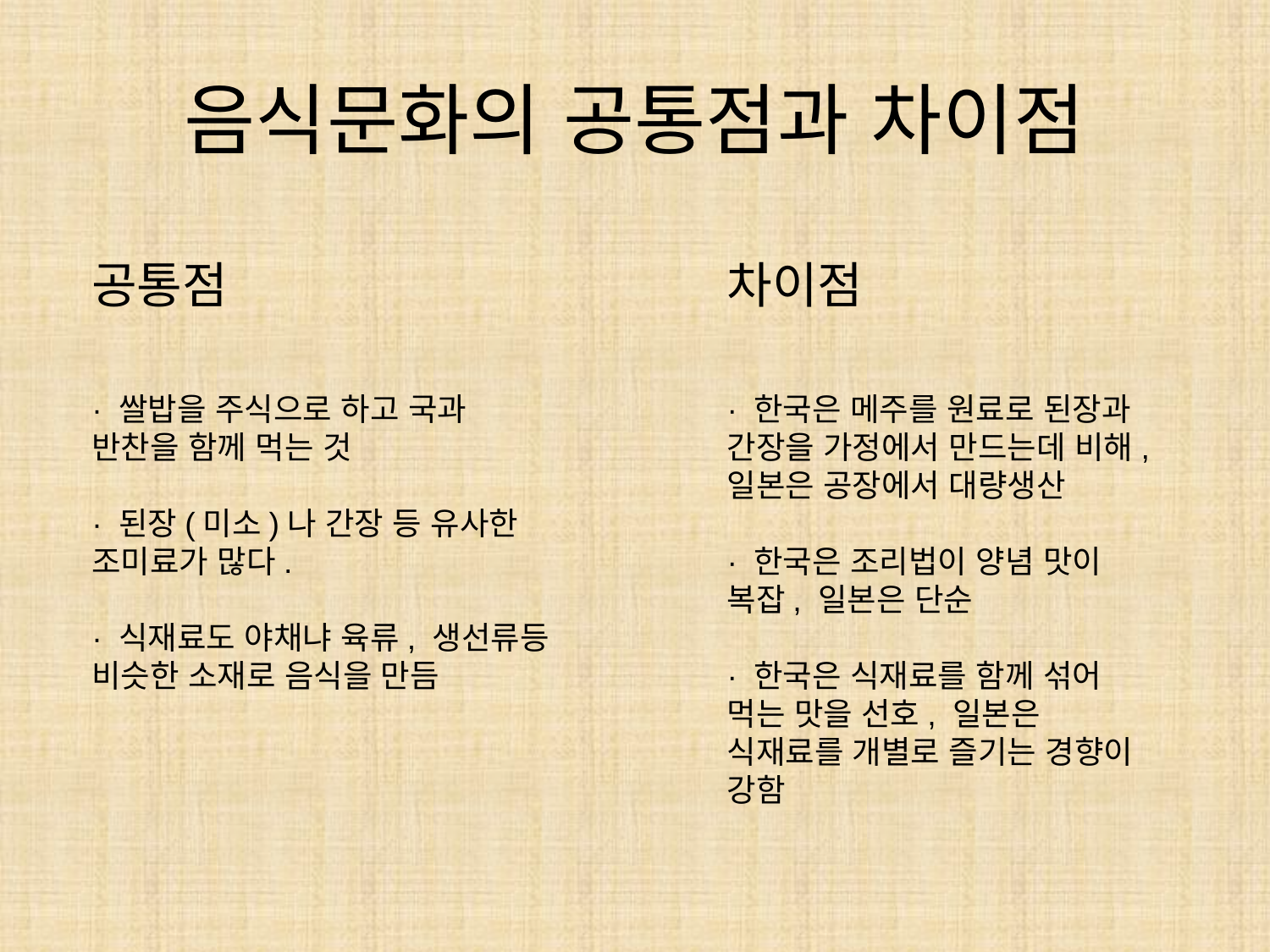

# 음식문화의 공통점과 차이점
공통점

· 쌀밥을 주식으로 하고 국과 반찬을 함께 먹는 것

· 된장(미소)나 간장 등 유사한 조미료가 많다.

· 식재료도 야채냐 육류, 생선류등 비슷한 소재로 음식을 만듬
차이점

· 한국은 메주를 원료로 된장과 간장을 가정에서 만드는데 비해, 일본은 공장에서 대량생산

· 한국은 조리법이 양념 맛이 복잡, 일본은 단순

· 한국은 식재료를 함께 섞어 먹는 맛을 선호, 일본은 식재료를 개별로 즐기는 경향이 강함